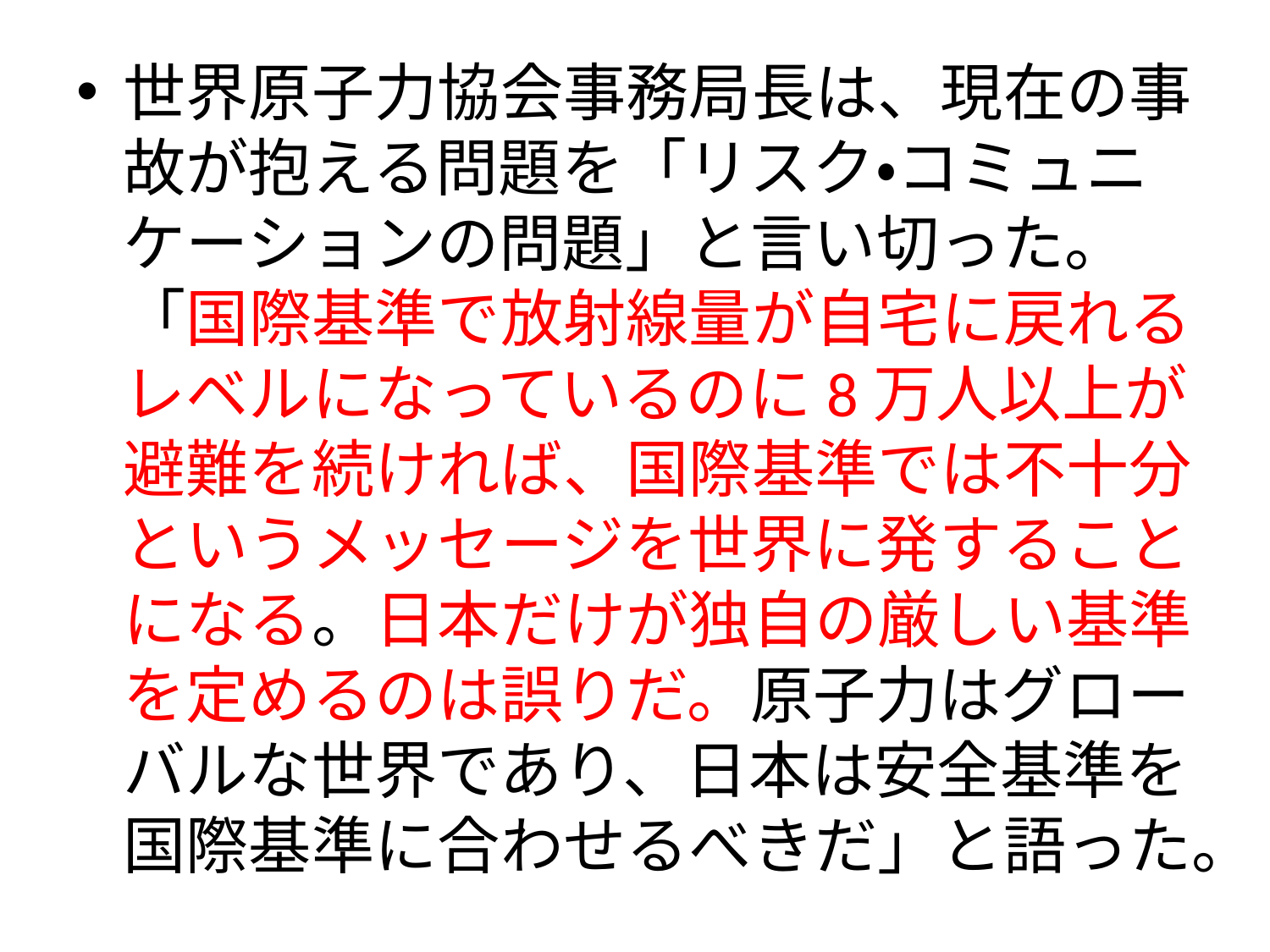

世界原子力協会事務局長は、現在の事故が抱える問題を「リスク・コミュニケーションの問題」と言い切った。「国際基準で放射線量が自宅に戻れるレベルになっているのに8万人以上が避難を続ければ、国際基準では不十分というメッセージを世界に発することになる。日本だけが独自の厳しい基準を定めるのは誤りだ。原子力はグローバルな世界であり、日本は安全基準を国際基準に合わせるべきだ」と語った。